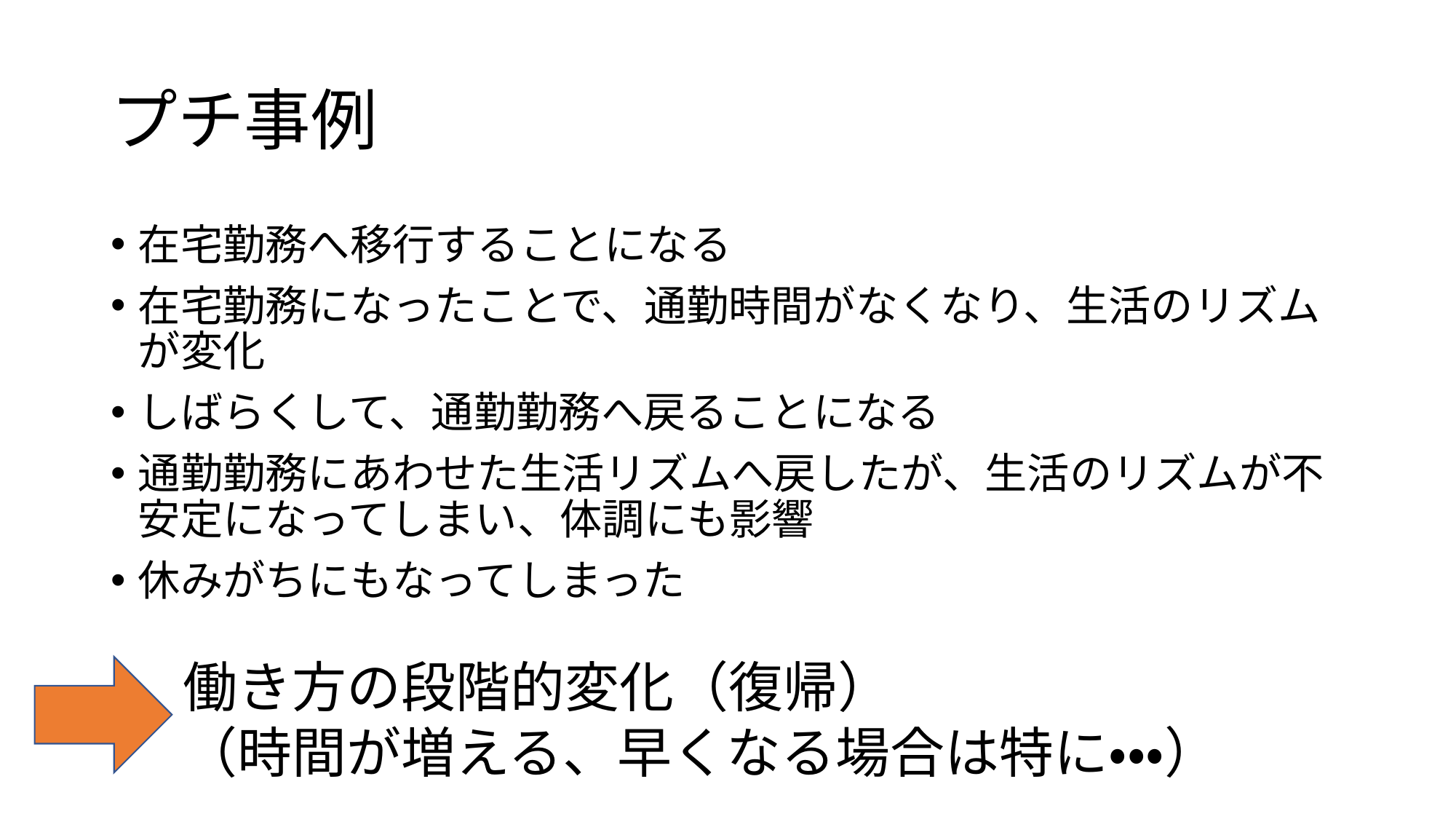

# プチ事例
在宅勤務へ移行することになる
在宅勤務になったことで、通勤時間がなくなり、生活のリズムが変化
しばらくして、通勤勤務へ戻ることになる
通勤勤務にあわせた生活リズムへ戻したが、生活のリズムが不安定になってしまい、体調にも影響
休みがちにもなってしまった

働き方の段階的変化（復帰）
（時間が増える、早くなる場合は特に・・・）